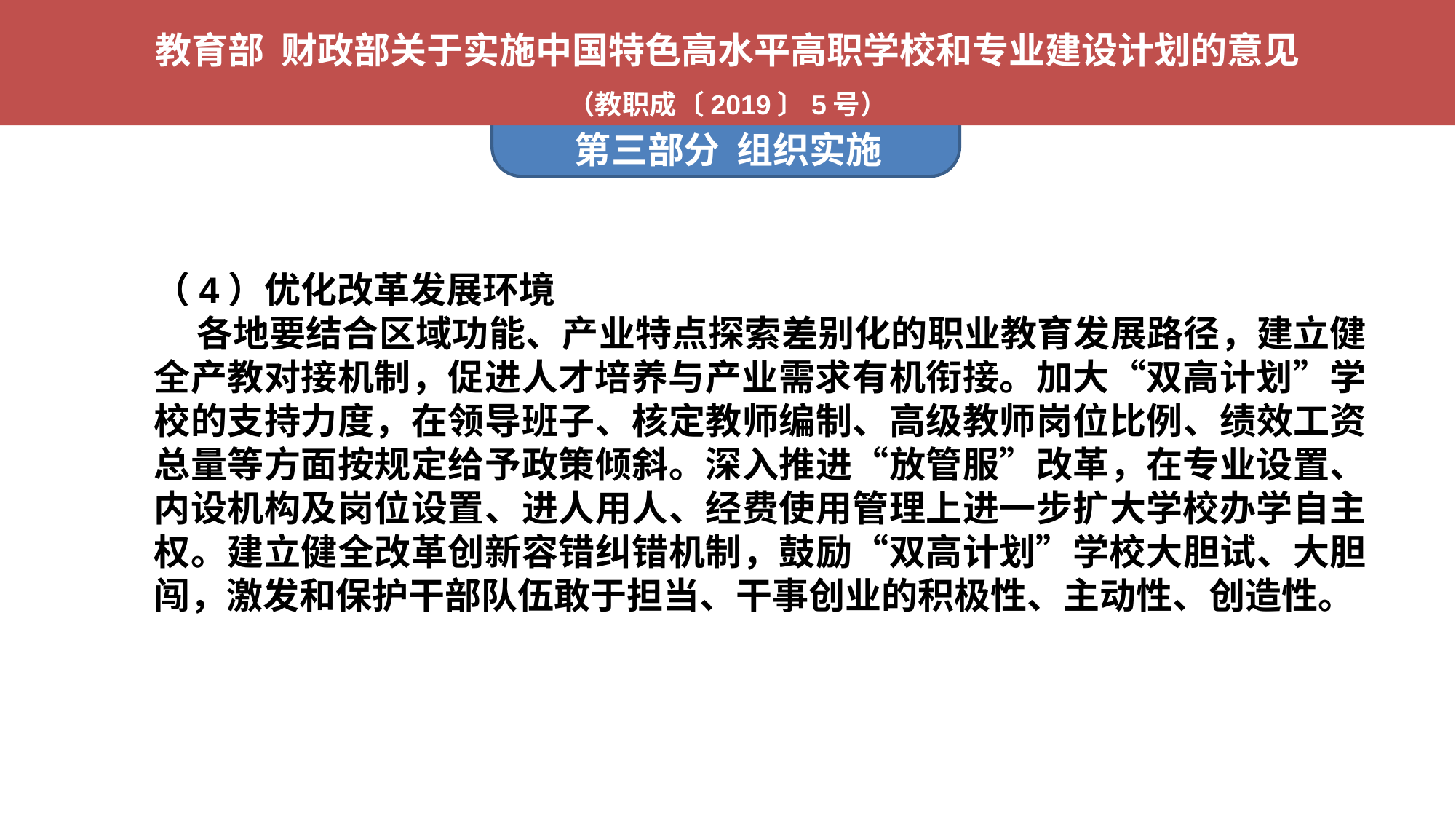

教育部  财政部关于实施中国特色高水平高职学校和专业建设计划的意见
（教职成〔2019〕5号）

第三部分  组织实施
（4）优化改革发展环境
    各地要结合区域功能、产业特点探索差别化的职业教育发展路径，建立健全产教对接机制，促进人才培养与产业需求有机衔接。加大“双高计划”学校的支持力度，在领导班子、核定教师编制、高级教师岗位比例、绩效工资总量等方面按规定给予政策倾斜。深入推进“放管服”改革，在专业设置、内设机构及岗位设置、进人用人、经费使用管理上进一步扩大学校办学自主权。建立健全改革创新容错纠错机制，鼓励“双高计划”学校大胆试、大胆闯，激发和保护干部队伍敢于担当、干事创业的积极性、主动性、创造性。